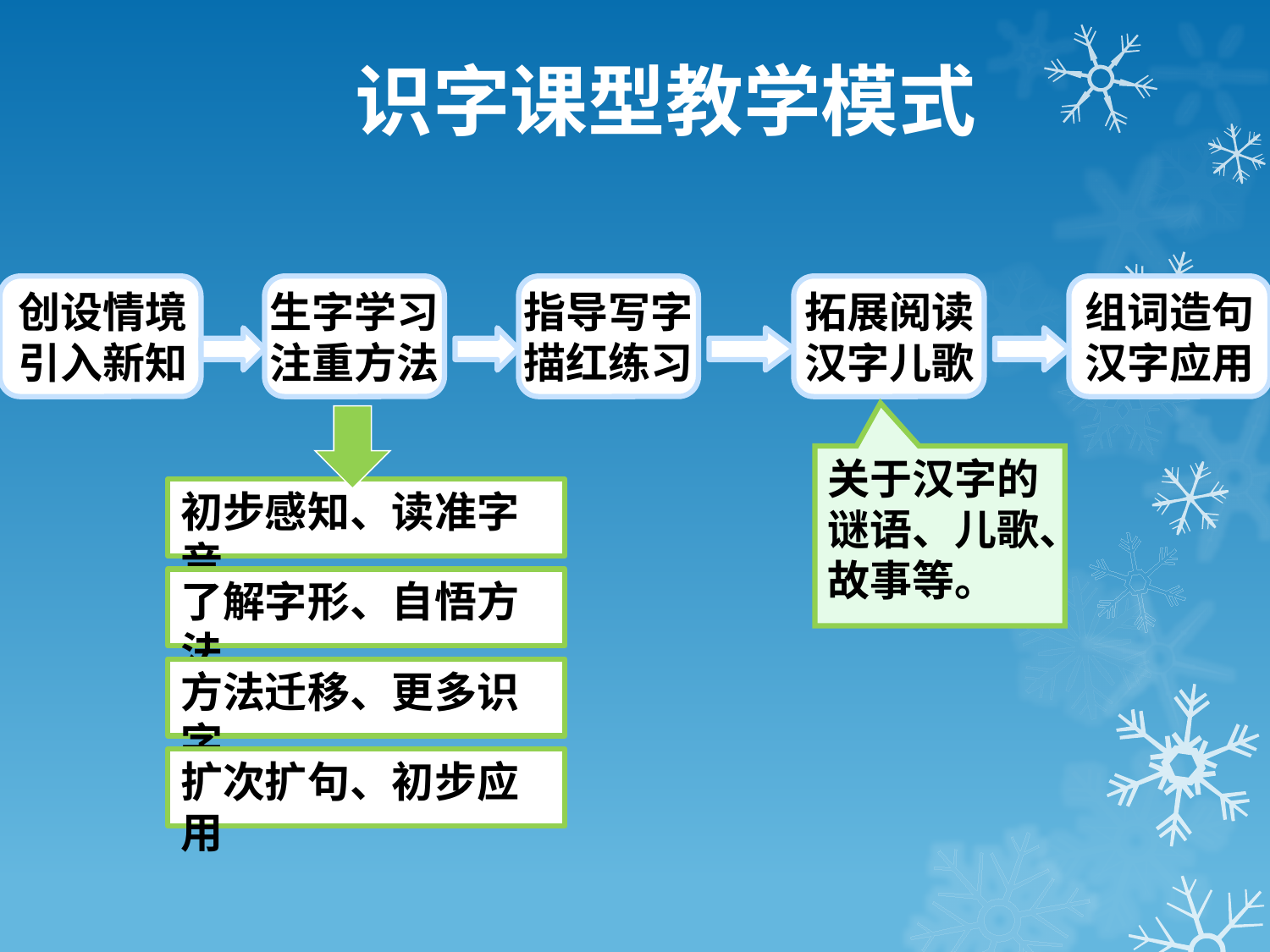

识字课型教学模式

创设情境
引入新知

生字学习
注重方法
指导写字
描红练习

拓展阅读
汉字儿歌

组词造句
汉字应用

初步感知、读准字音

了解字形、自悟方法
关于汉字的
谜语、儿歌、
故事等。
方法迁移、更多识字
扩次扩句、初步应用